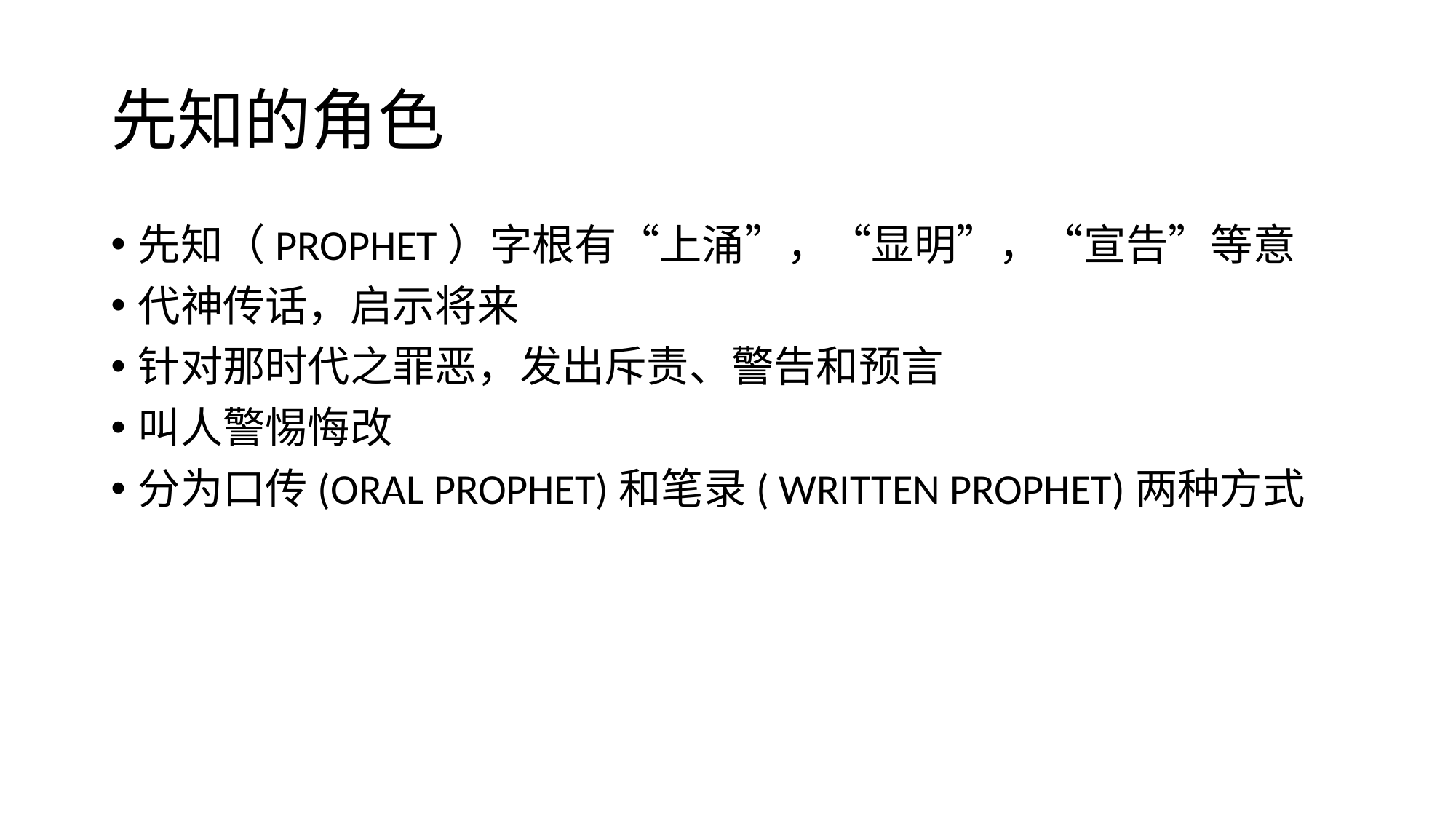

# 先知的角色
先知（PROPHET）字根有“上涌”，“显明”，“宣告”等意
代神传话，启示将来
针对那时代之罪恶，发出斥责、警告和预言
叫人警惕悔改
分为口传(ORAL PROPHET)和笔录( WRITTEN PROPHET)两种方式